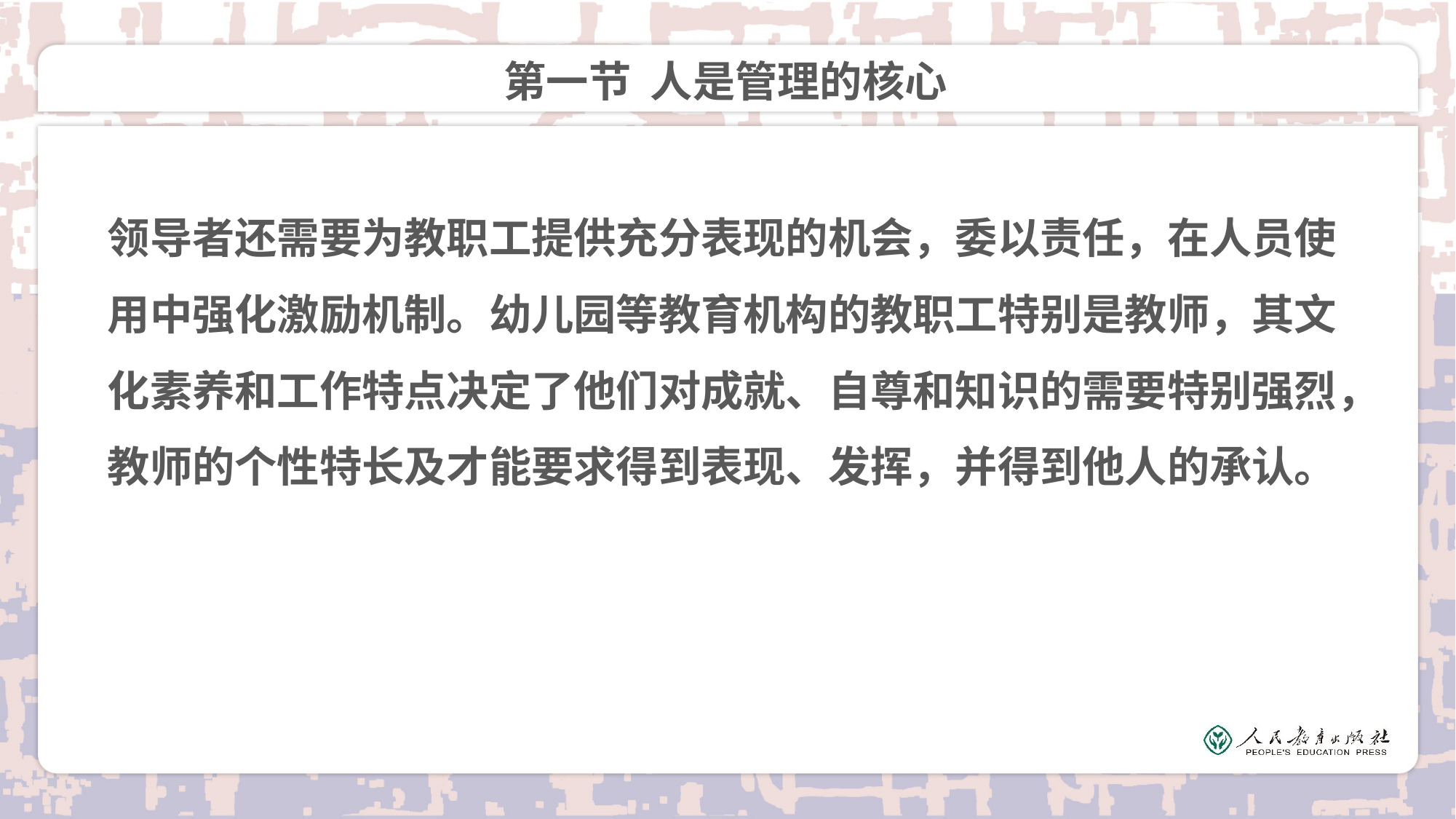

# 第一节  人是管理的核心
领导者还需要为教职工提供充分表现的机会，委以责任，在人员使用中强化激励机制。幼儿园等教育机构的教职工特别是教师，其文化素养和工作特点决定了他们对成就、自尊和知识的需要特别强烈，教师的个性特长及才能要求得到表现、发挥，并得到他人的承认。